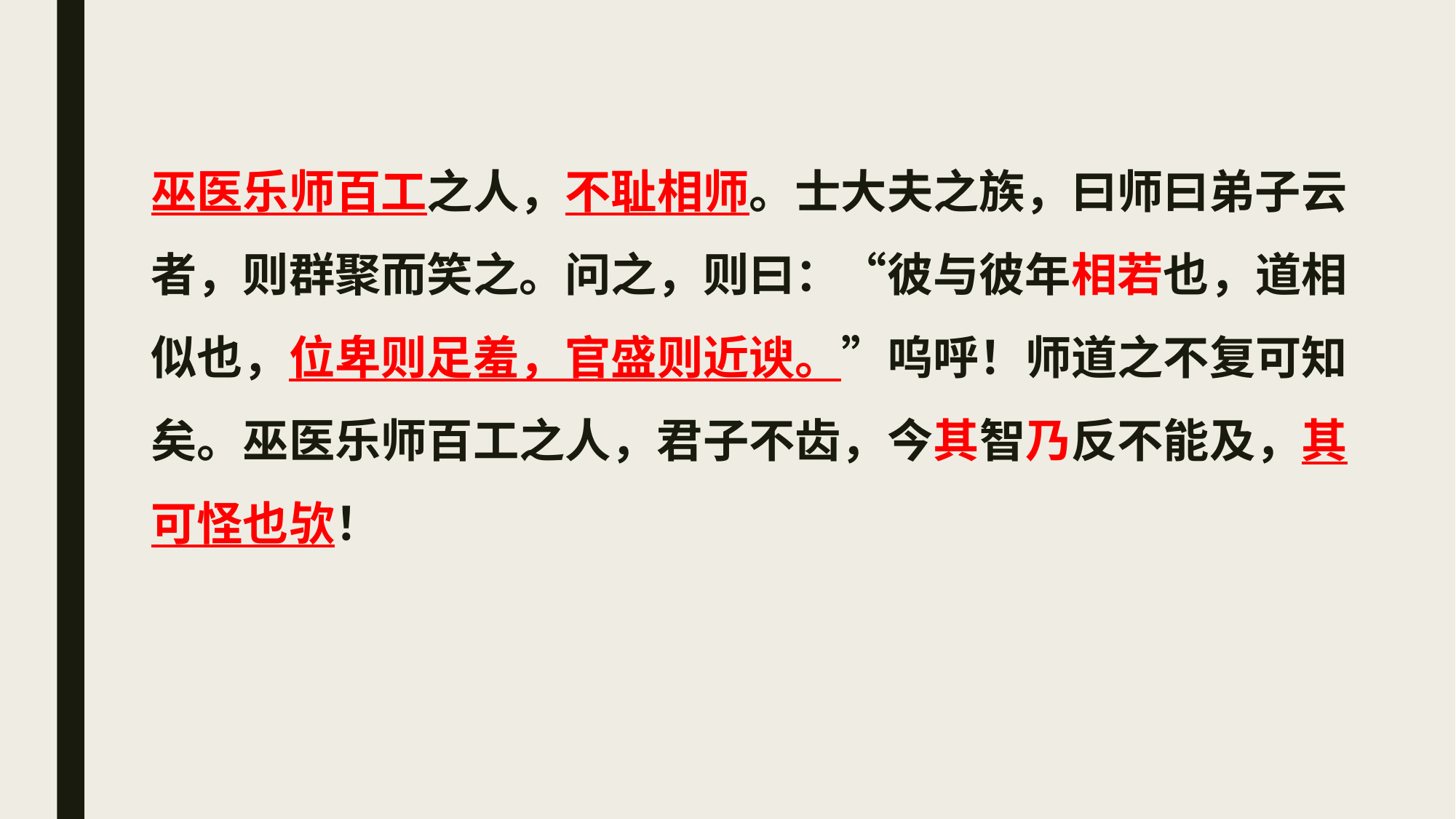

巫医乐师百工之人，不耻相师。士大夫之族，曰师曰弟子云者，则群聚而笑之。问之，则曰：“彼与彼年相若也，道相似也，位卑则足羞，官盛则近谀。”呜呼！师道之不复可知矣。巫医乐师百工之人，君子不齿，今其智乃反不能及，其可怪也欤！